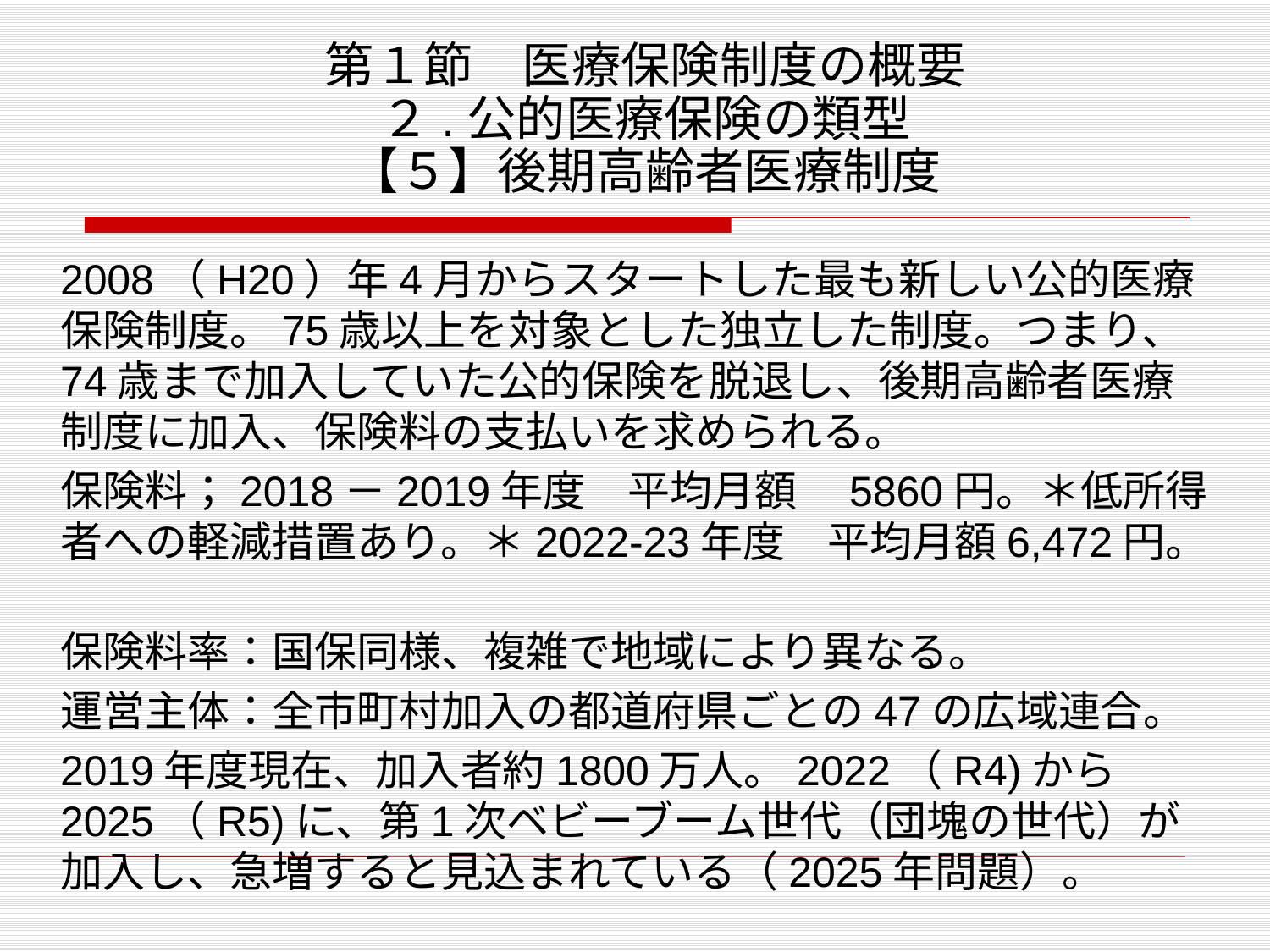

# 第１節　医療保険制度の概要 ２.公的医療保険の類型 【５】後期高齢者医療制度
2008（H20）年4月からスタートした最も新しい公的医療保険制度。75歳以上を対象とした独立した制度。つまり、74歳まで加入していた公的保険を脱退し、後期高齢者医療制度に加入、保険料の支払いを求められる。
保険料；2018－2019年度　平均月額　5860円。＊低所得者への軽減措置あり。＊2022-23年度　平均月額6,472円。
保険料率：国保同様、複雑で地域により異なる。
運営主体：全市町村加入の都道府県ごとの47の広域連合。
2019年度現在、加入者約1800万人。2022（R4)から2025（R5)に、第1次ベビーブーム世代（団塊の世代）が加入し、急増すると見込まれている（2025年問題）。